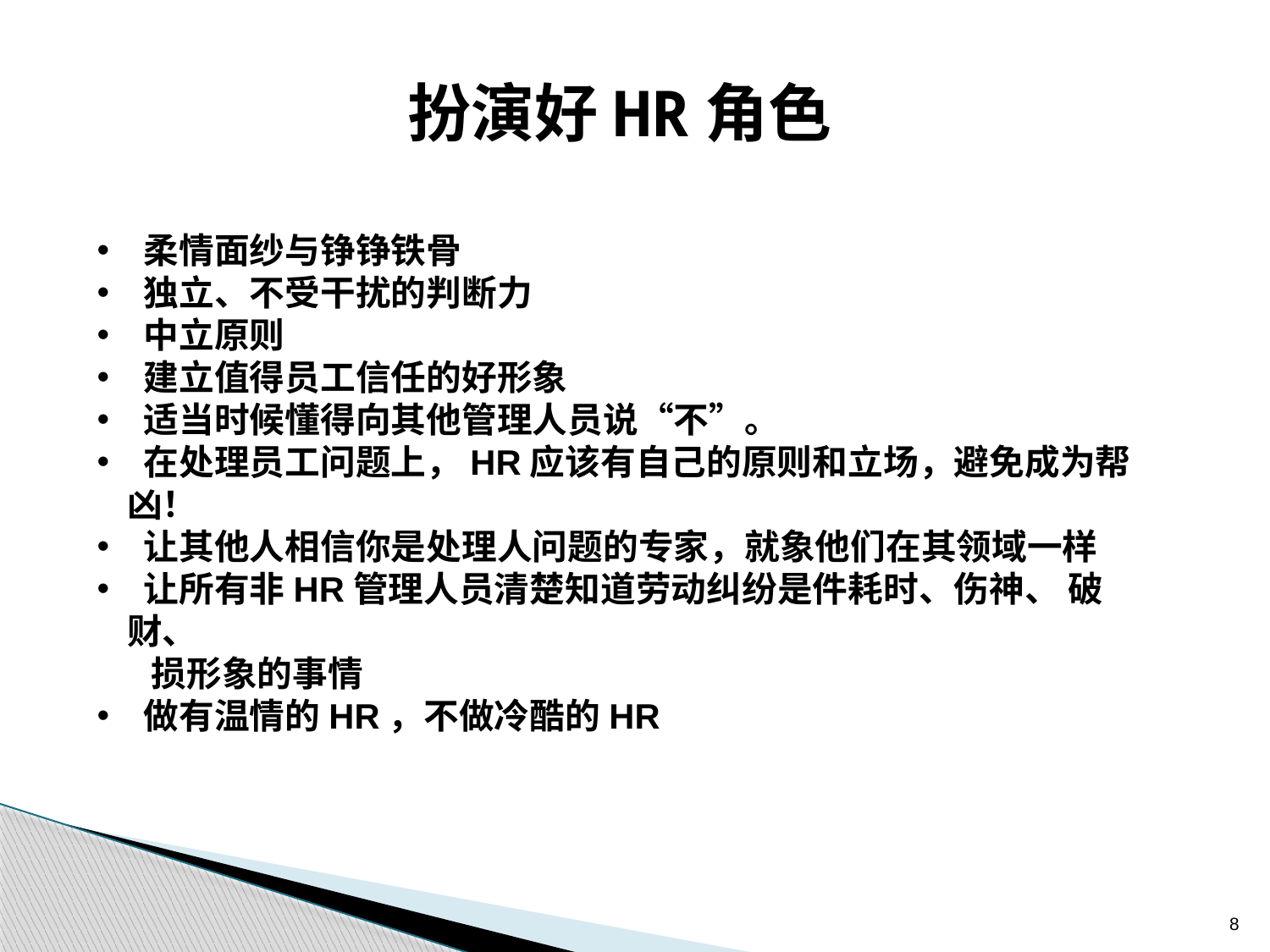

扮演好HR角色
 柔情面纱与铮铮铁骨
 独立、不受干扰的判断力
 中立原则
 建立值得员工信任的好形象
 适当时候懂得向其他管理人员说“不”。
 在处理员工问题上，HR应该有自己的原则和立场，避免成为帮凶！
 让其他人相信你是处理人问题的专家，就象他们在其领域一样
 让所有非HR管理人员清楚知道劳动纠纷是件耗时、伤神、 破财、
   损形象的事情
 做有温情的HR，不做冷酷的HR

8